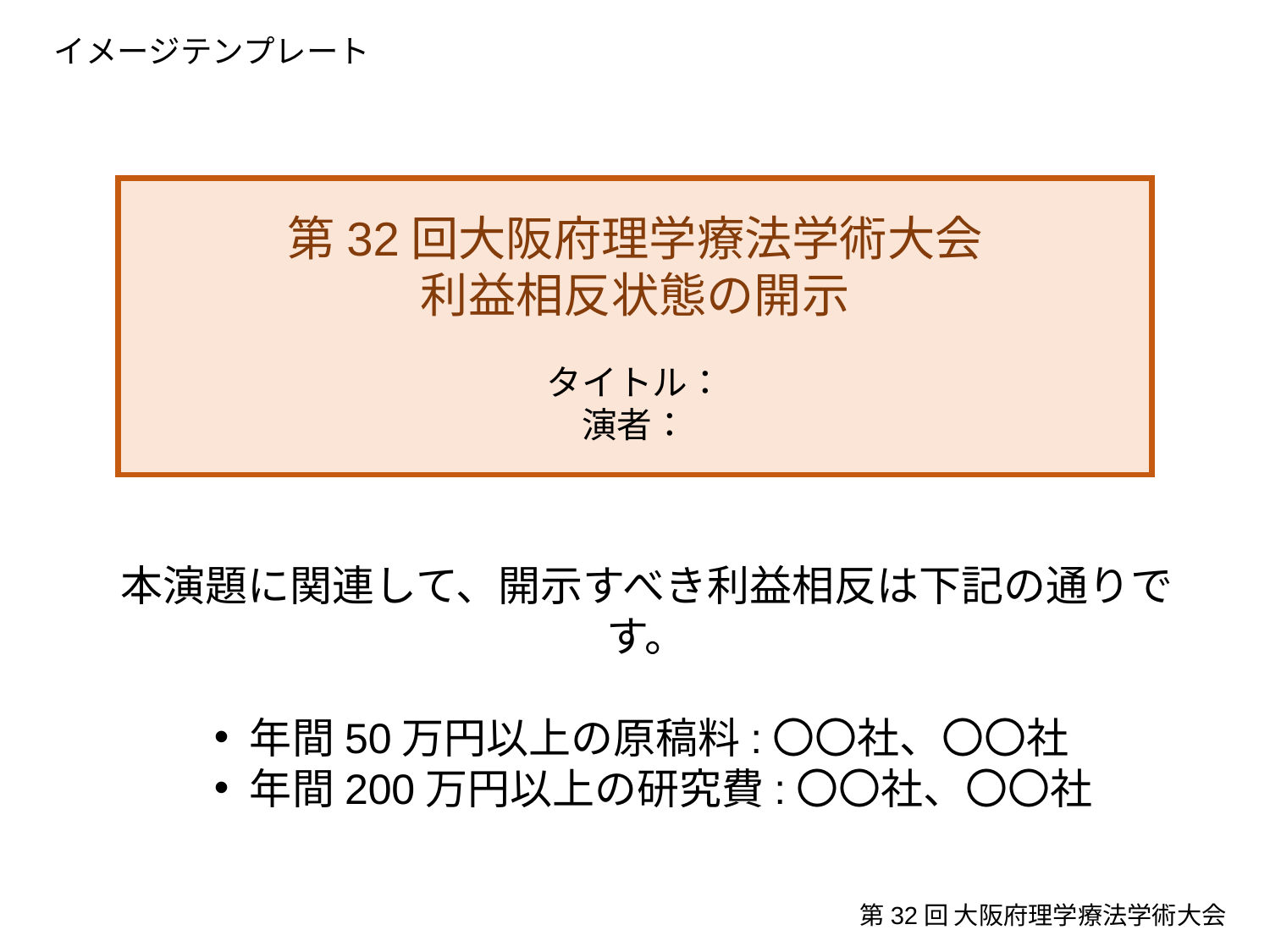

イメージテンプレート
第32回大阪府理学療法学術大会
利益相反状態の開示

タイトル：
演者：
本演題に関連して、開示すべき利益相反は下記の通りです。

年間50万円以上の原稿料:〇〇社、〇〇社
年間200万円以上の研究費:〇〇社、〇〇社
第32回 大阪府理学療法学術大会